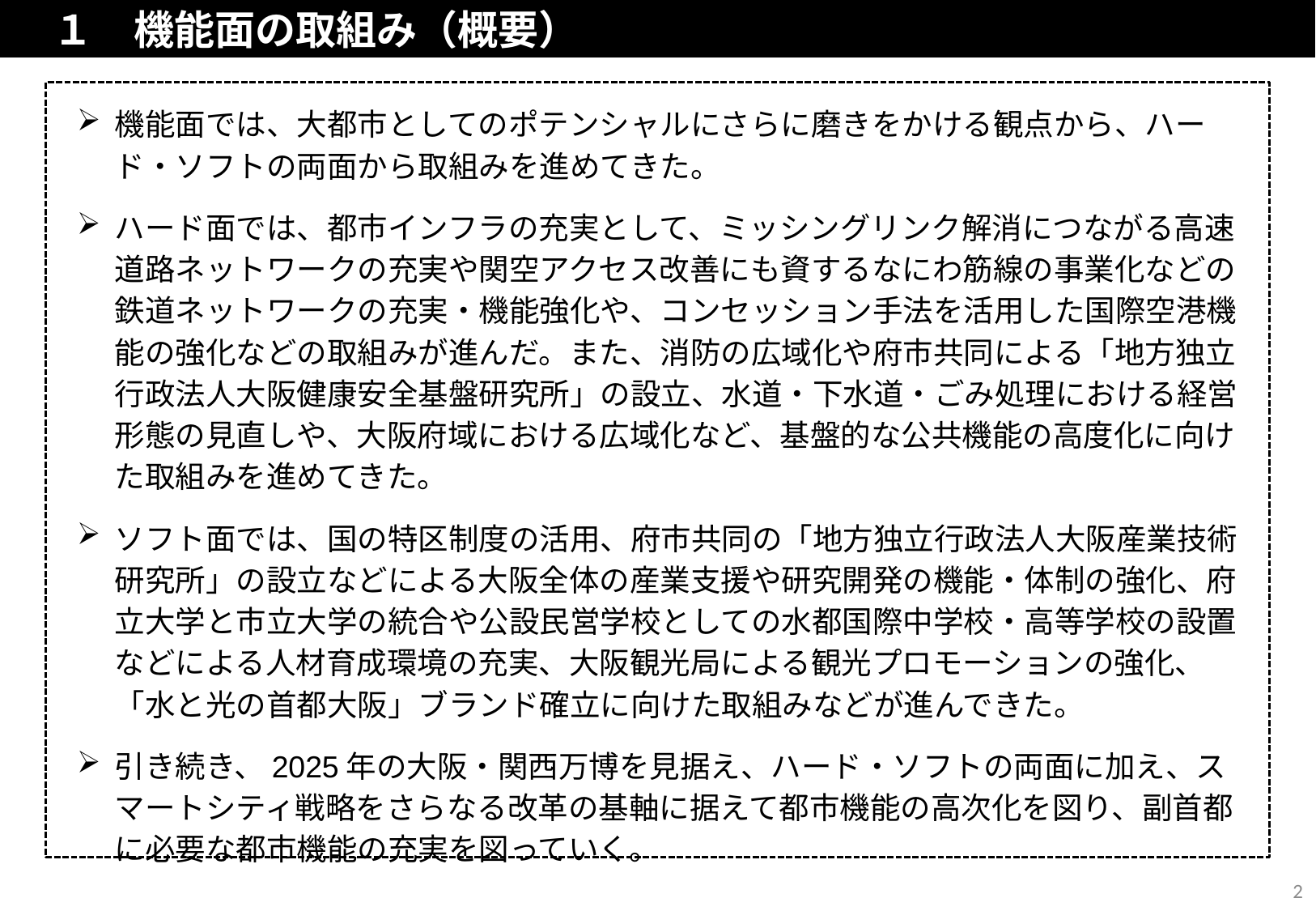

# １　機能面の取組み（概要）

機能面では、大都市としてのポテンシャルにさらに磨きをかける観点から、ハード・ソフトの両面から取組みを進めてきた。
ハード面では、都市インフラの充実として、ミッシングリンク解消につながる高速道路ネットワークの充実や関空アクセス改善にも資するなにわ筋線の事業化などの鉄道ネットワークの充実・機能強化や、コンセッション手法を活用した国際空港機能の強化などの取組みが進んだ。また、消防の広域化や府市共同による「地方独立行政法人大阪健康安全基盤研究所」の設立、水道・下水道・ごみ処理における経営形態の見直しや、大阪府域における広域化など、基盤的な公共機能の高度化に向けた取組みを進めてきた。
ソフト面では、国の特区制度の活用、府市共同の「地方独立行政法人大阪産業技術研究所」の設立などによる大阪全体の産業支援や研究開発の機能・体制の強化、府立大学と市立大学の統合や公設民営学校としての水都国際中学校・高等学校の設置などによる人材育成環境の充実、大阪観光局による観光プロモーションの強化、「水と光の首都大阪」ブランド確立に向けた取組みなどが進んできた。
引き続き、2025年の大阪・関西万博を見据え、ハード・ソフトの両面に加え、スマートシティ戦略をさらなる改革の基軸に据えて都市機能の高次化を図り、副首都に必要な都市機能の充実を図っていく。

2